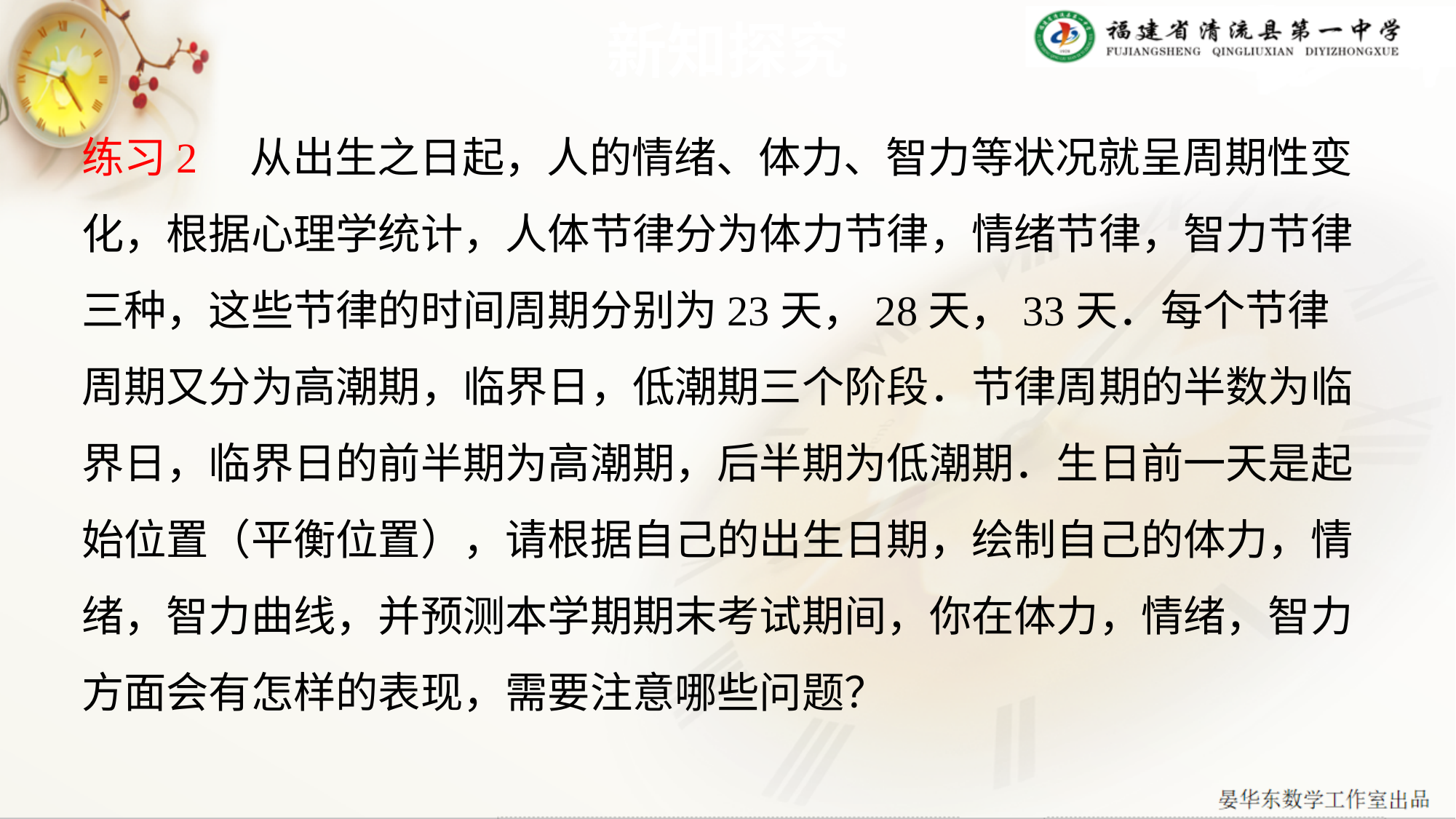

# 新知探究

练习2　从出生之日起，人的情绪、体力、智力等状况就呈周期性变化，根据心理学统计，人体节律分为体力节律，情绪节律，智力节律三种，这些节律的时间周期分别为23天，28天，33天．每个节律周期又分为高潮期，临界日，低潮期三个阶段．节律周期的半数为临界日，临界日的前半期为高潮期，后半期为低潮期．生日前一天是起始位置（平衡位置），请根据自己的出生日期，绘制自己的体力，情绪，智力曲线，并预测本学期期末考试期间，你在体力，情绪，智力方面会有怎样的表现，需要注意哪些问题？